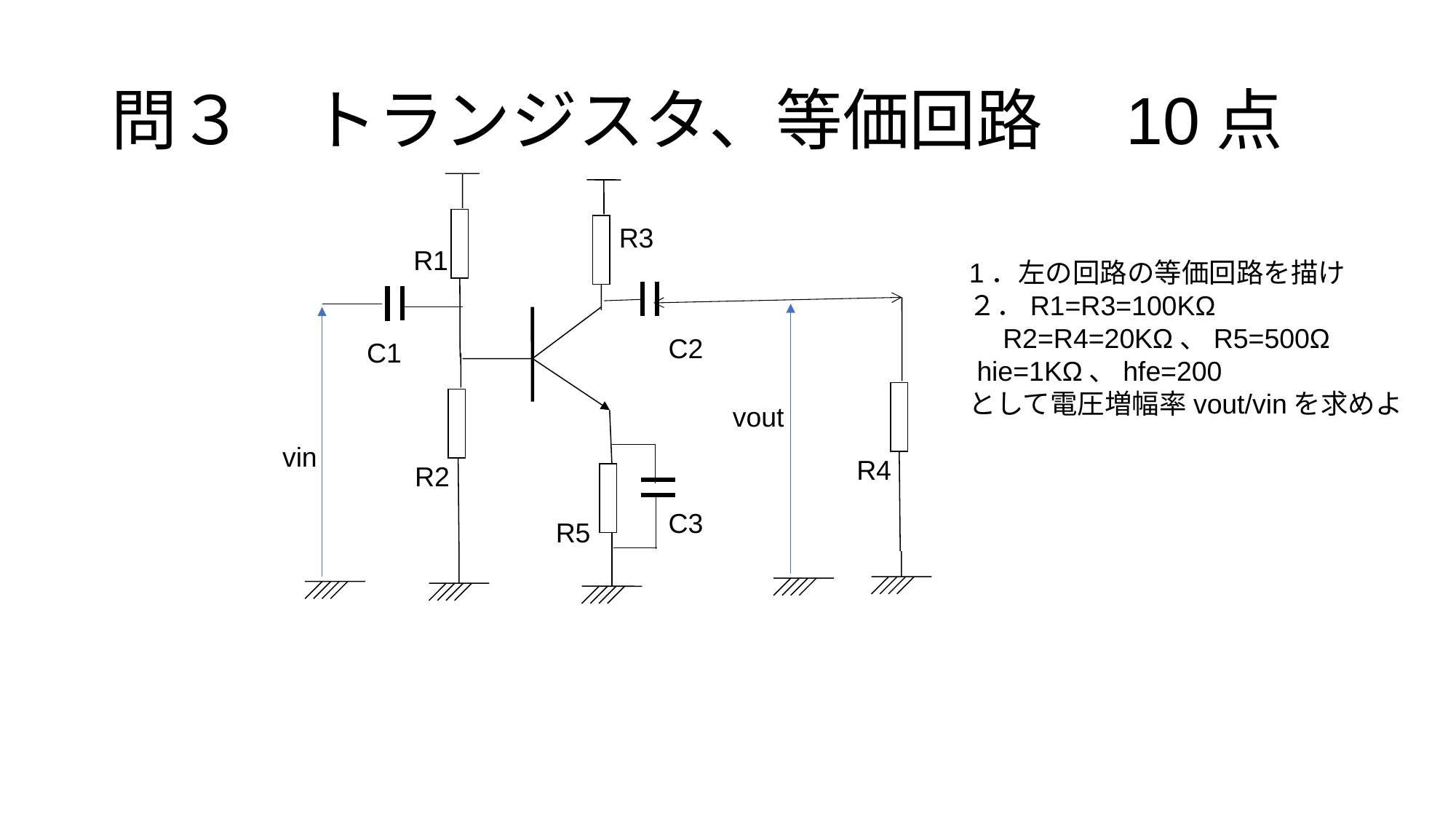

# 問３　トランジスタ、等価回路　10点

R3

R1
1．左の回路の等価回路を描け
２．R1=R3=100KΩ
　R2=R4=20KΩ、R5=500Ω
 hie=1KΩ、hfe=200
として電圧増幅率vout/vinを求めよ

C2
C1

vout

vin
R4

R2

C3
R5